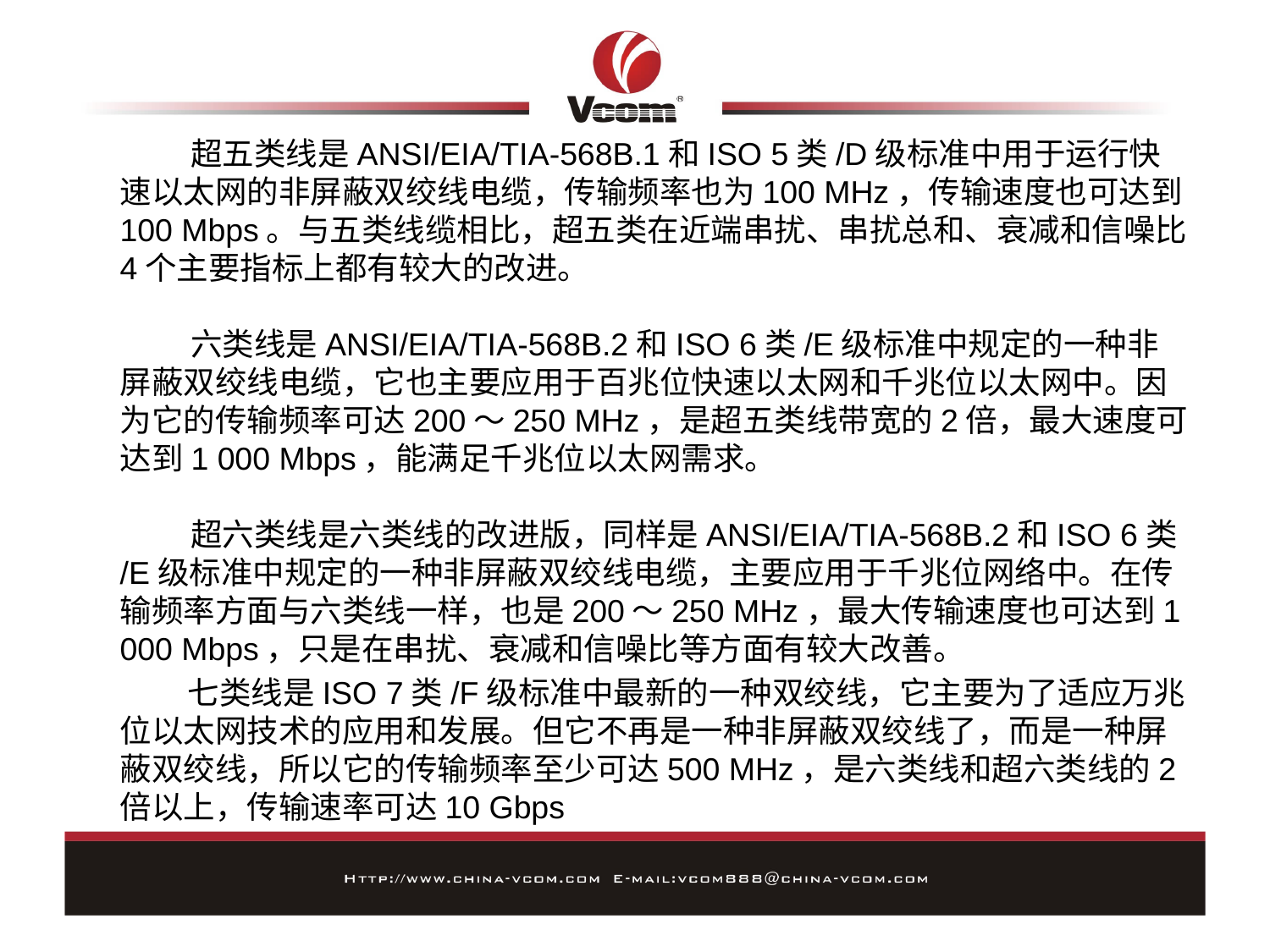

超五类线是ANSI/EIA/TIA-568B.1和ISO 5类/D级标准中用于运行快速以太网的非屏蔽双绞线电缆，传输频率也为100 MHz，传输速度也可达到100 Mbps。与五类线缆相比，超五类在近端串扰、串扰总和、衰减和信噪比4个主要指标上都有较大的改进。
　　 六类线是ANSI/EIA/TIA-568B.2和ISO 6类/E级标准中规定的一种非屏蔽双绞线电缆，它也主要应用于百兆位快速以太网和千兆位以太网中。因为它的传输频率可达200～250 MHz，是超五类线带宽的2倍，最大速度可达到1 000 Mbps，能满足千兆位以太网需求。
　　 超六类线是六类线的改进版，同样是ANSI/EIA/TIA-568B.2和ISO 6类/E级标准中规定的一种非屏蔽双绞线电缆，主要应用于千兆位网络中。在传输频率方面与六类线一样，也是200～250 MHz，最大传输速度也可达到1 000 Mbps，只是在串扰、衰减和信噪比等方面有较大改善。
               七类线是ISO 7类/F级标准中最新的一种双绞线，它主要为了适应万兆位以太网技术的应用和发展。但它不再是一种非屏蔽双绞线了，而是一种屏蔽双绞线，所以它的传输频率至少可达500 MHz，是六类线和超六类线的2倍以上，传输速率可达10 Gbps